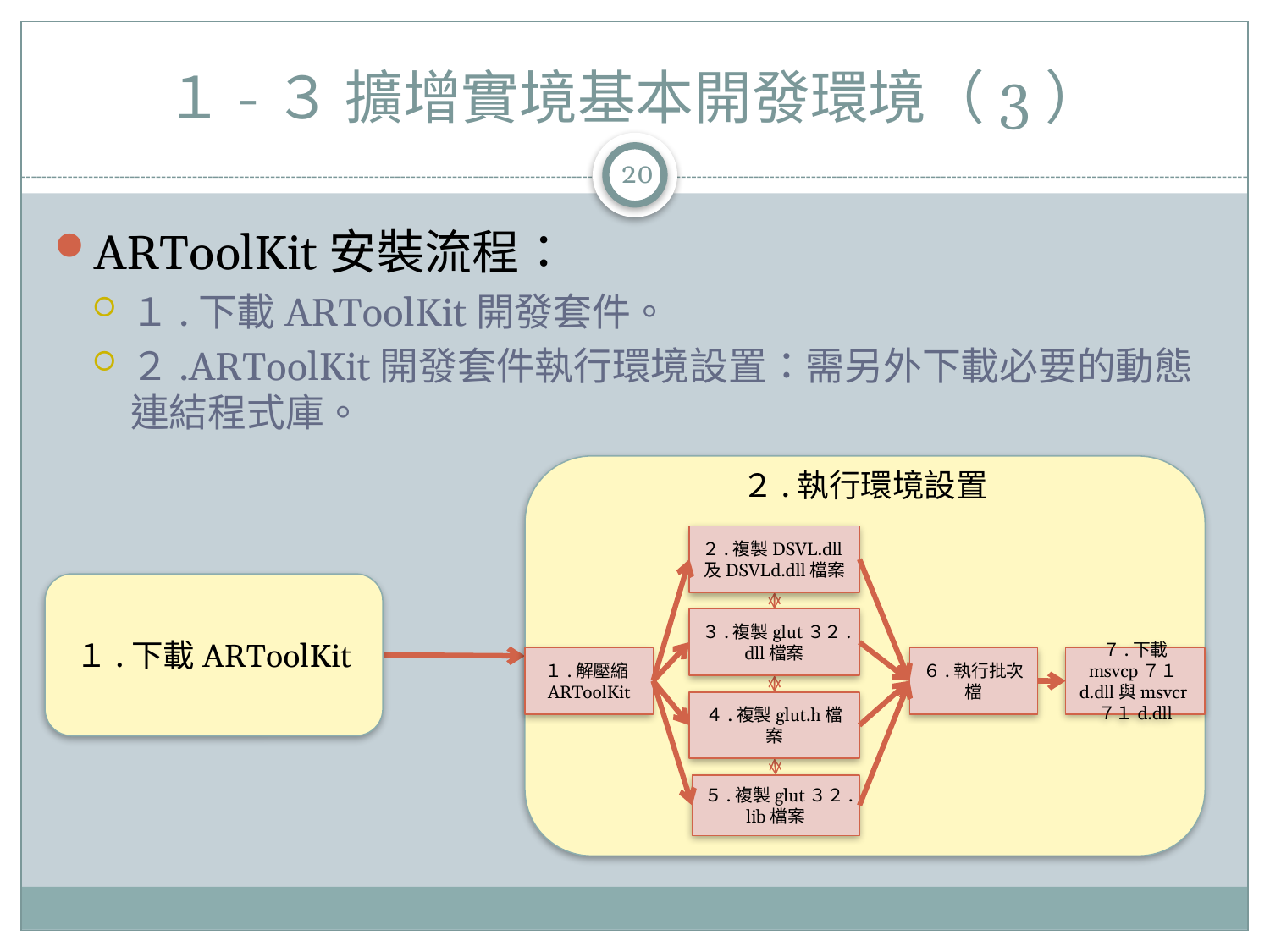

# １-３ 擴增實境基本開發環境（3）
20
ARToolKit安裝流程：
１.下載ARToolKit開發套件。
２.ARToolKit開發套件執行環境設置：需另外下載必要的動態連結程式庫。

２.執行環境設置

１.下載ARToolKit
２.複製DSVL.dll及DSVLd.dll檔案
３.複製glut３２.dll檔案
１.解壓縮ARToolKit
６.執行批次檔
７.下載 msvcp７１d.dll與msvcr７１d.dll
４.複製glut.h檔案
５.複製glut３２.lib檔案